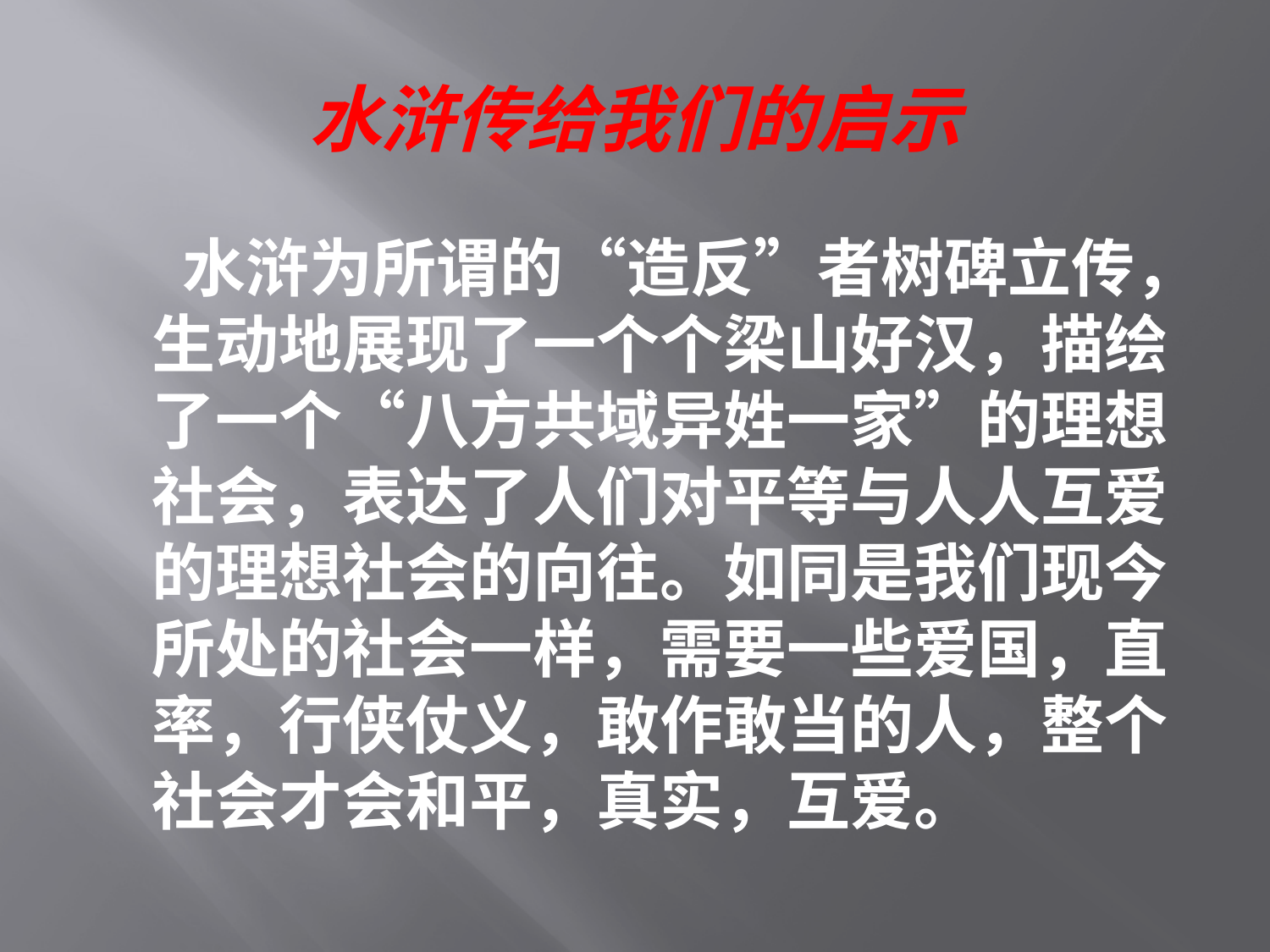

# 水浒传给我们的启示
     水浒为所谓的“造反”者树碑立传，生动地展现了一个个梁山好汉，描绘了一个“八方共域异姓一家”的理想社会，表达了人们对平等与人人互爱的理想社会的向往。如同是我们现今所处的社会一样，需要一些爱国，直率，行侠仗义，敢作敢当的人，整个社会才会和平，真实，互爱。